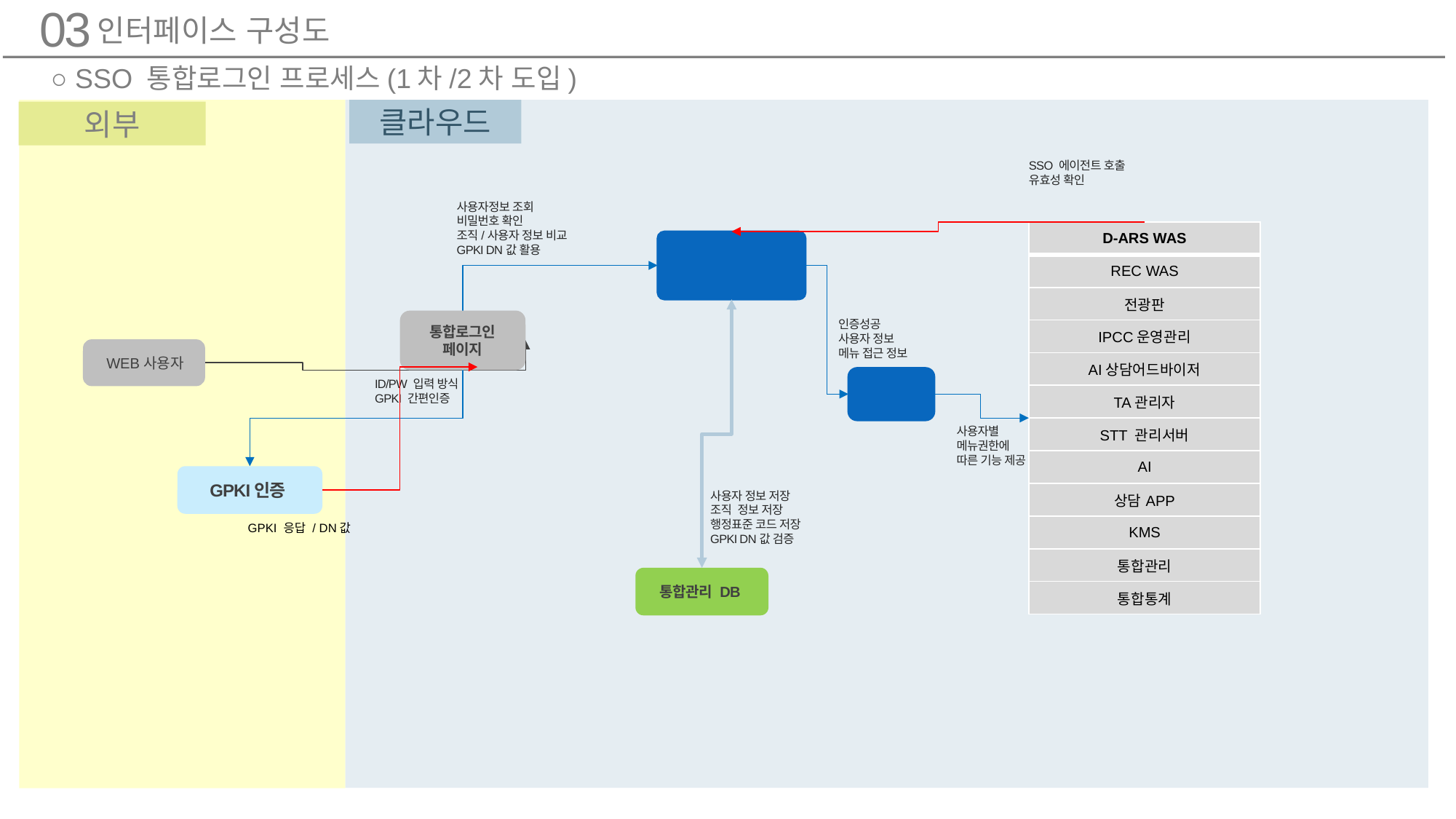

03
인터페이스 구성도
○ SSO 통합로그인 프로세스(1차/2차 도입)

클라우드
외부
SSO 에이전트 호출
유효성 확인
사용자정보 조회
비밀번호 확인
조직/사용자 정보 비교
GPKI DN값 활용
| D-ARS WAS |
| --- |
| REC WAS |
| 전광판 |
| IPCC운영관리 |
| AI상담어드바이저 |
| TA관리자 |
| STT 관리서버 |
| AI |
| 상담APP |
| KMS |
| 통합관리 |
| 통합통계 |
SSO 인증서버
통합로그인
페이지
인증성공
사용자 정보
메뉴 접근 정보
WEB사용자
통합관리
ID/PW 입력 방식
GPKI 간편인증
사용자별
메뉴권한에
따른 기능 제공
GPKI인증
사용자 정보 저장
조직  정보 저장
행정표준 코드 저장
GPKI DN값 검증
GPKI 응답 / DN값
통합관리 DB